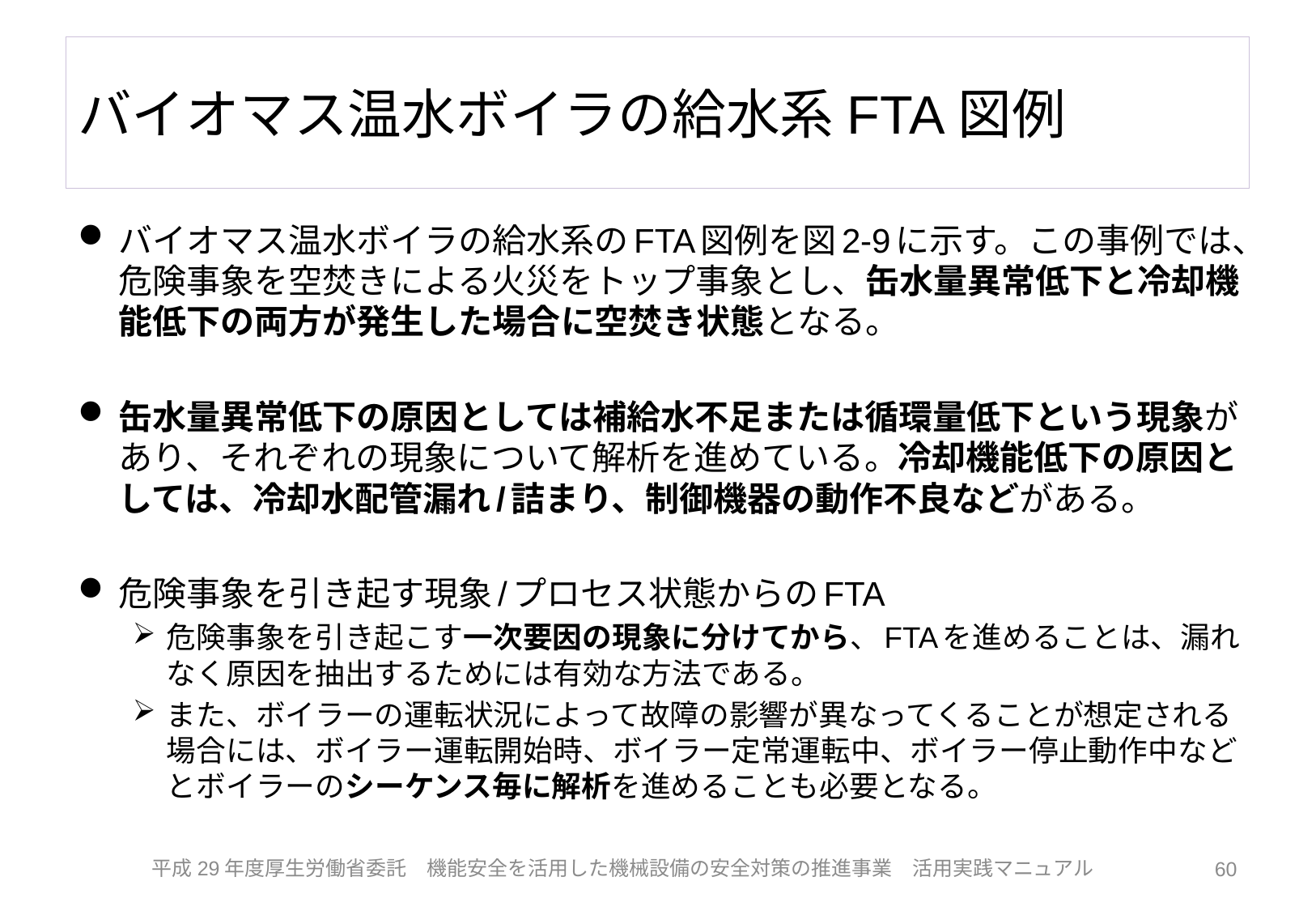

# バイオマス温水ボイラの給水系FTA図例
バイオマス温水ボイラの給水系のFTA図例を図2-9に示す。この事例では、危険事象を空焚きによる火災をトップ事象とし、缶水量異常低下と冷却機能低下の両方が発生した場合に空焚き状態となる。

缶水量異常低下の原因としては補給水不足または循環量低下という現象があり、それぞれの現象について解析を進めている。冷却機能低下の原因としては、冷却水配管漏れ/詰まり、制御機器の動作不良などがある。

危険事象を引き起す現象/プロセス状態からのFTA
危険事象を引き起こす一次要因の現象に分けてから、FTAを進めることは、漏れなく原因を抽出するためには有効な方法である。
また、ボイラーの運転状況によって故障の影響が異なってくることが想定される場合には、ボイラー運転開始時、ボイラー定常運転中、ボイラー停止動作中などとボイラーのシーケンス毎に解析を進めることも必要となる。
60
平成29年度厚生労働省委託　機能安全を活用した機械設備の安全対策の推進事業　活用実践マニュアル